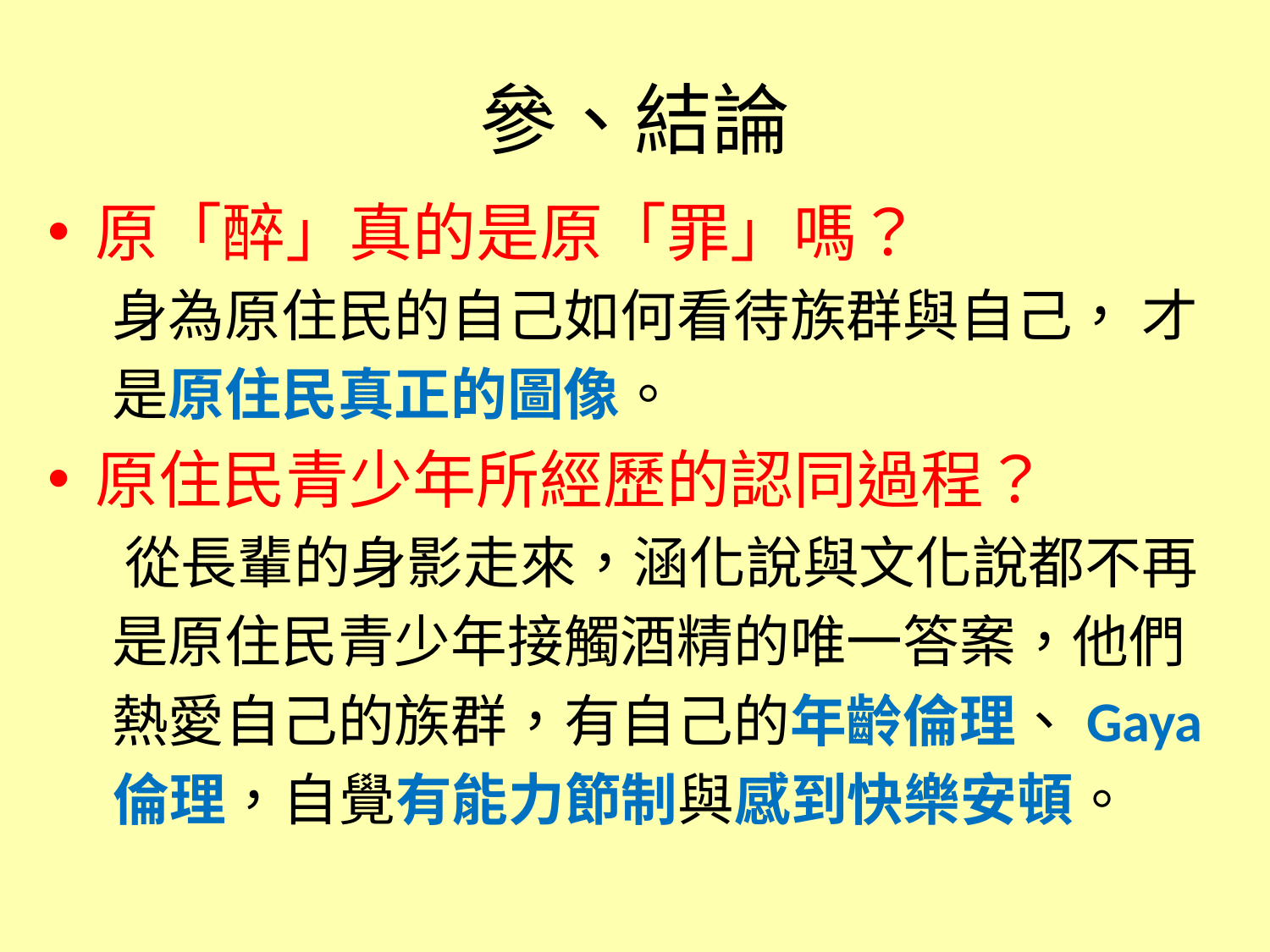

# 參、結論
原「醉」真的是原「罪」嗎？
    身為原住民的自己如何看待族群與自己， 才
    是原住民真正的圖像。
原住民青少年所經歷的認同過程？
     從長輩的身影走來，涵化說與文化說都不再
    是原住民青少年接觸酒精的唯一答案，他們
    熱愛自己的族群，有自己的年齡倫理、Gaya
    倫理，自覺有能力節制與感到快樂安頓。